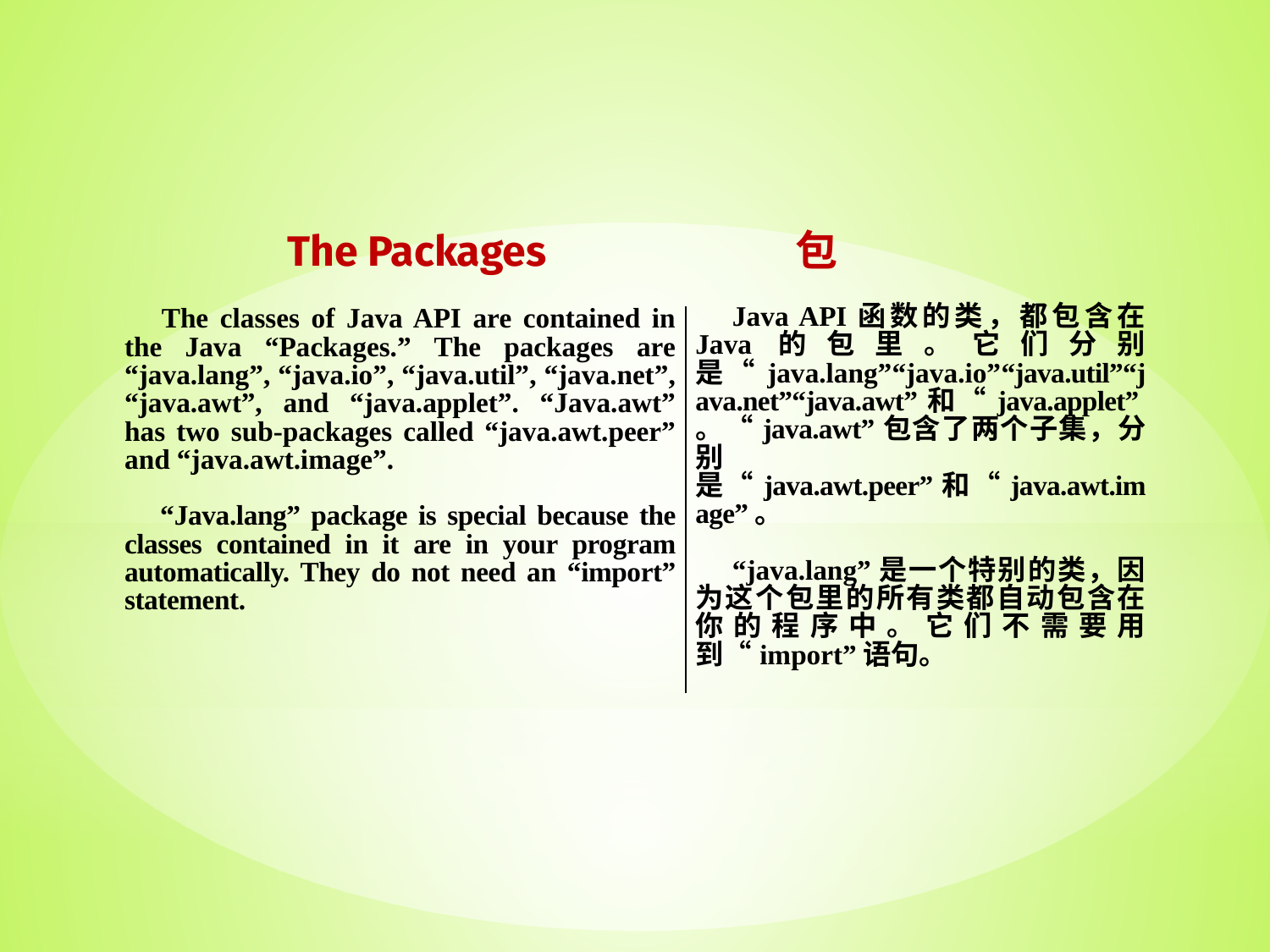

The Packages		包
| The classes of Java API are contained in the Java “Packages.” The packages are “java.lang”, “java.io”, “java.util”, “java.net”, “java.awt”, and “java.applet”. “Java.awt” has two sub-packages called “java.awt.peer” and “java.awt.image”.   “Java.lang” package is special because the classes contained in it are in your program automatically. They do not need an “import” statement. | Java API函数的类，都包含在 Java的包里。它们分别是“java.lang”“java.io”“java.util”“java.net”“java.awt”和“java.applet”。“java.awt”包含了两个子集，分别是“java.awt.peer”和“java.awt.image”。   “java.lang”是一个特别的类，因为这个包里的所有类都自动包含在你的程序中。它们不需要用到“import”语句。 |
| --- | --- |